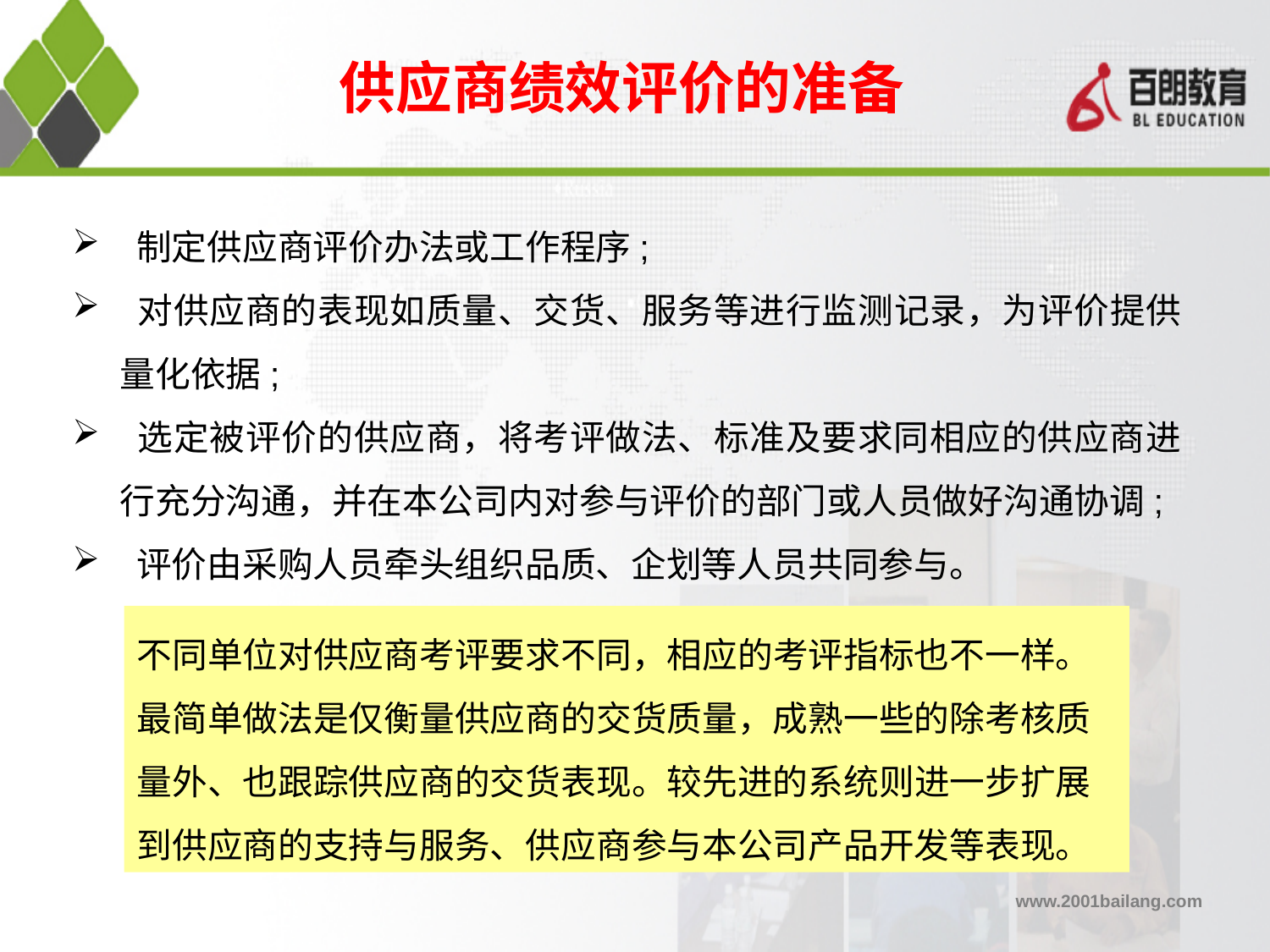

供应商绩效评价的准备
 制定供应商评价办法或工作程序;
 对供应商的表现如质量、交货、服务等进行监测记录，为评价提供量化依据;
 选定被评价的供应商，将考评做法、标准及要求同相应的供应商进行充分沟通，并在本公司内对参与评价的部门或人员做好沟通协调;
 评价由采购人员牵头组织品质、企划等人员共同参与。
不同单位对供应商考评要求不同，相应的考评指标也不一样。最简单做法是仅衡量供应商的交货质量，成熟一些的除考核质量外、也跟踪供应商的交货表现。较先进的系统则进一步扩展到供应商的支持与服务、供应商参与本公司产品开发等表现。